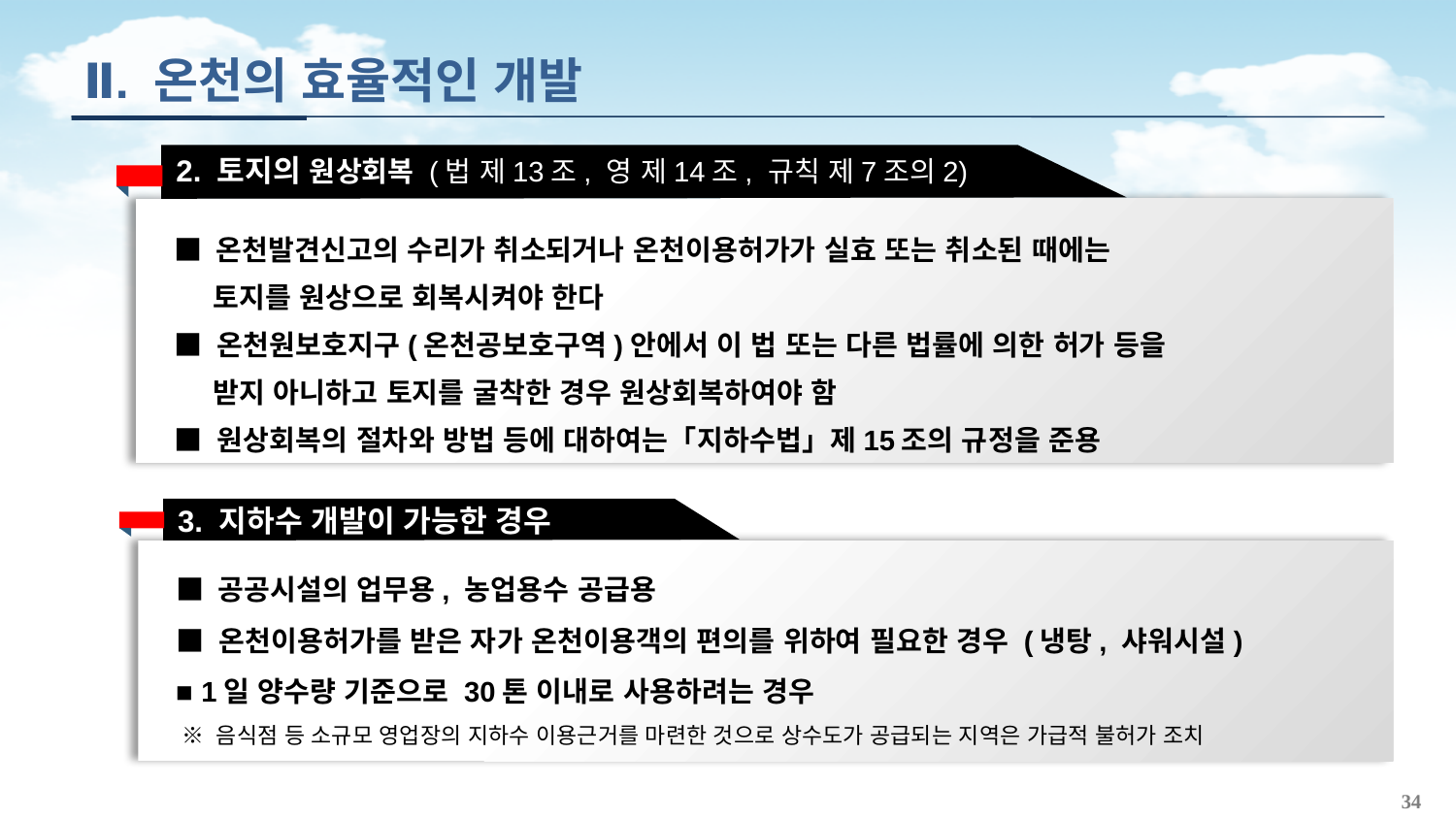

Ⅱ. 온천의 효율적인 개발

2. 토지의 원상회복 (법 제13조, 영 제14조, 규칙 제7조의2)

■ 온천발견신고의 수리가 취소되거나 온천이용허가가 실효 또는 취소된 때에는
    토지를 원상으로 회복시켜야 한다
■ 온천원보호지구(온천공보호구역)안에서 이 법 또는 다른 법률에 의한 허가 등을
    받지 아니하고 토지를 굴착한 경우 원상회복하여야 함
■ 원상회복의 절차와 방법 등에 대하여는「지하수법」제15조의 규정을 준용
3. 지하수 개발이 가능한 경우

■ 공공시설의 업무용, 농업용수 공급용
■ 온천이용허가를 받은 자가 온천이용객의 편의를 위하여 필요한 경우 (냉탕, 샤워시설)
■ 1일 양수량 기준으로 30톤 이내로 사용하려는 경우
 ※ 음식점 등 소규모 영업장의 지하수 이용근거를 마련한 것으로 상수도가 공급되는 지역은 가급적 불허가 조치
34